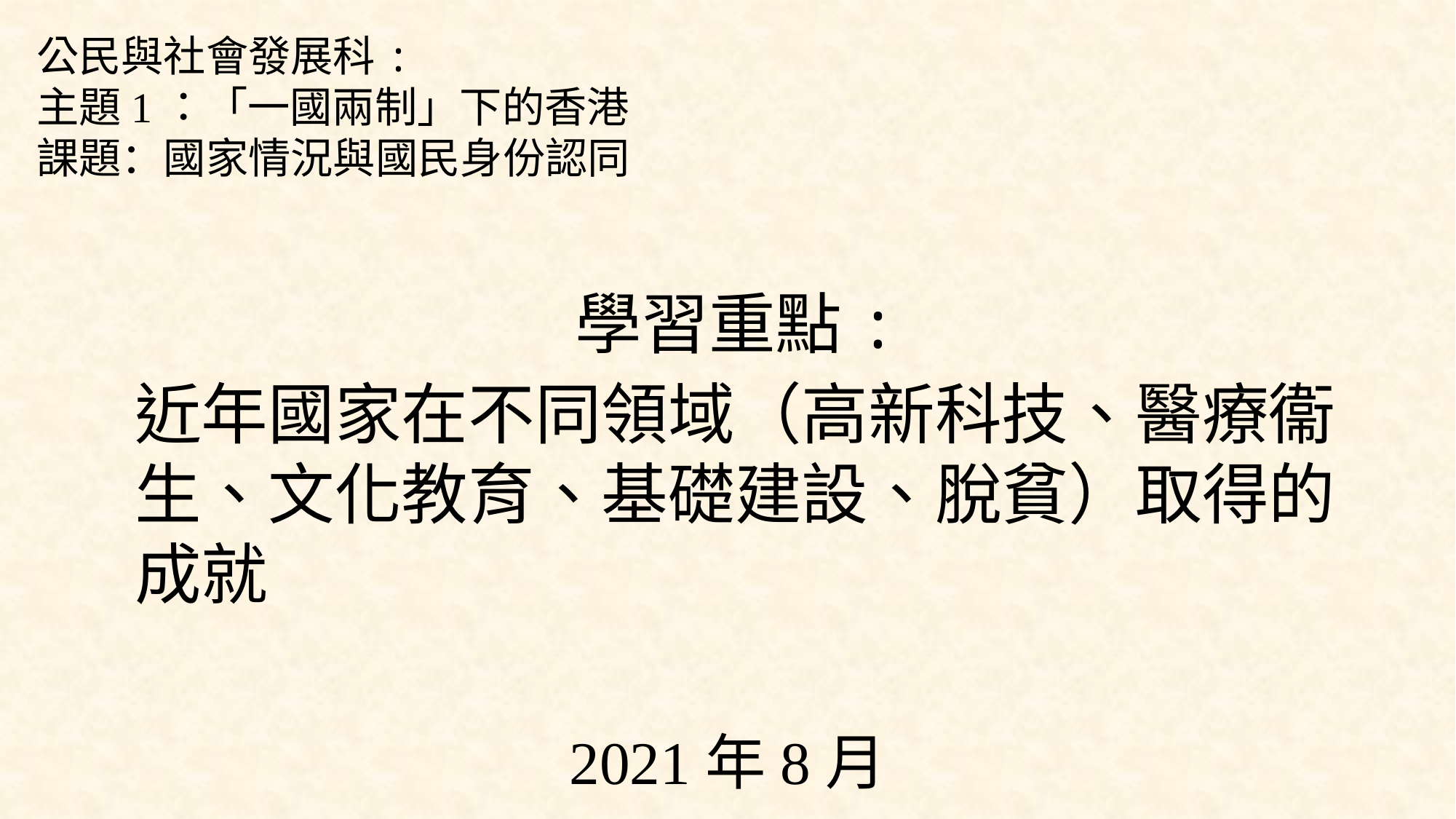

公民與社會發展科:
主題1：「一國兩制」下的香港
課題：國家情況與國民身份認同
學習重點:
近年國家在不同領域（高新科技、醫療衞生、文化教育、基礎建設、脫貧）取得的成就
2021年8月